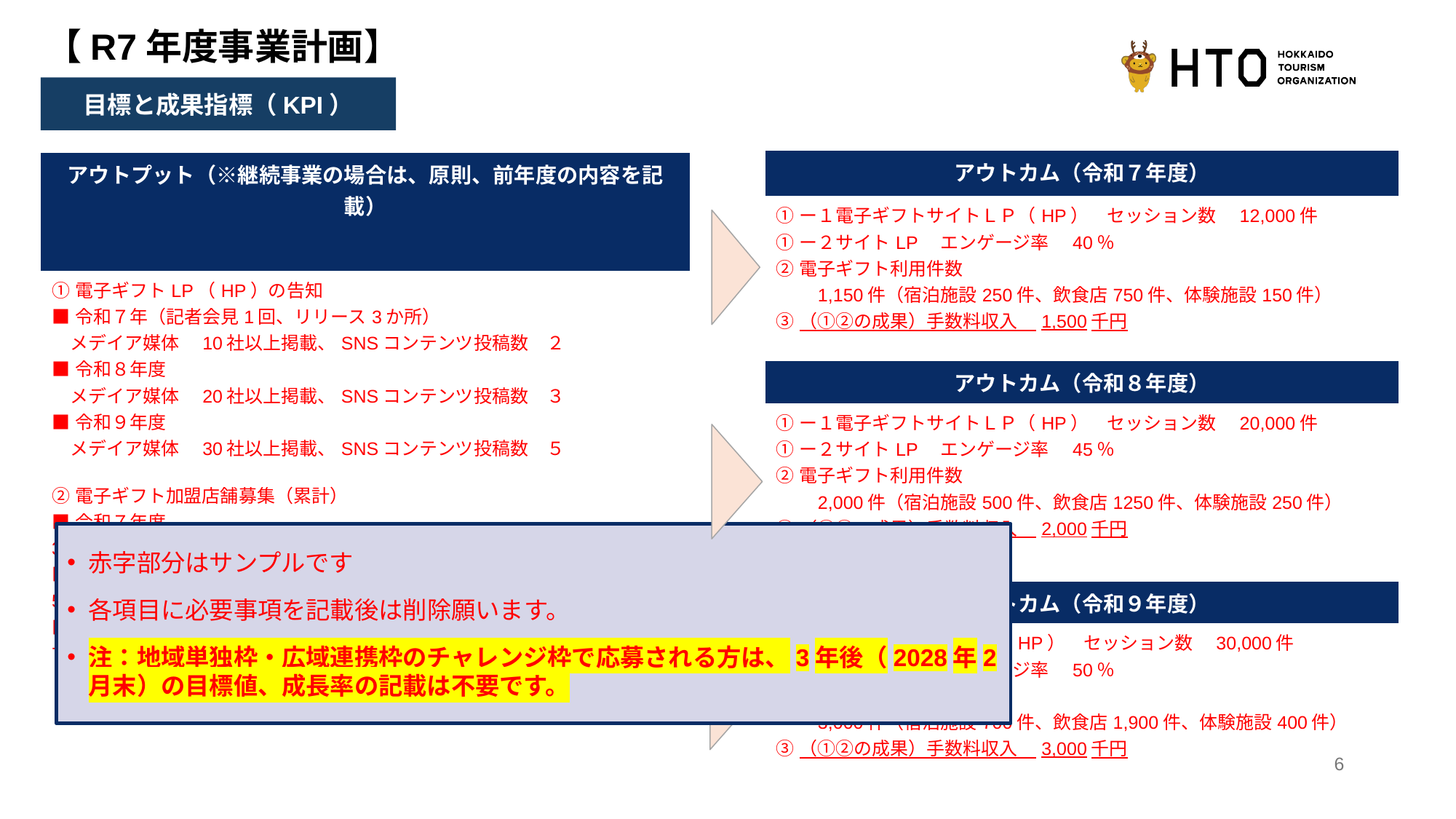

# 【R7年度事業計画】
目標と成果指標（KPI）
| アウトカム（令和７年度） |
| --- |
| ①ー１電子ギフトサイトＬＰ（HP）　セッション数　12,000件 ①ー２サイトLP　エンゲージ率　40％　　　　　 ②電子ギフト利用件数 　　1,150件（宿泊施設250件、飲食店750件、体験施設150件） ③（①②の成果）手数料収入　1,500千円 |
| アウトプット（※継続事業の場合は、原則、前年度の内容を記載） |
| --- |
| ①電子ギフトLP（HP）の告知 ■令和７年（記者会見1回、リリース3か所） 　メデイア媒体　10社以上掲載、SNSコンテンツ投稿数　２ ■令和８年度　 　メデイア媒体　20社以上掲載、SNSコンテンツ投稿数　３ ■令和９年度 　メデイア媒体　30社以上掲載、SNSコンテンツ投稿数　５ ②電子ギフト加盟店舗募集（累計）　 ■令和７年度 350店舗以上（宿泊施設100店舗、飲食店200店舗、体験施設50店舗） ■令和８年度 500店舗以上（宿泊施設130店舗、飲食店300店舗、体験施設70店舗） ■令和９年度 700店舗以上（宿泊施設150店舗、飲食店450店舗、体験施設100店舗） |

| アウトカム（令和８年度） |
| --- |
| ①ー１電子ギフトサイトＬＰ（HP）　セッション数　20,000件 ①ー２サイトLP　エンゲージ率　45％　　　　　 ②電子ギフト利用件数 　　2,000件（宿泊施設500件、飲食店1250件、体験施設250件） ③（①②の成果）手数料収入　2,000千円 |

赤字部分はサンプルです
各項目に必要事項を記載後は削除願います。
注：地域単独枠・広域連携枠のチャレンジ枠で応募される方は、3年後（2028年2月末）の目標値、成長率の記載は不要です。
| アウトカム（令和９年度） |
| --- |
| ー１電子ギフトサイトＬＰ（HP）　セッション数　30,000件 ①ー２サイトLP　エンゲージ率　50％　　　　　 ②電子ギフト利用件数 　　3,000件（宿泊施設700件、飲食店1,900件、体験施設400件） ③（①②の成果）手数料収入　3,000千円 |

6